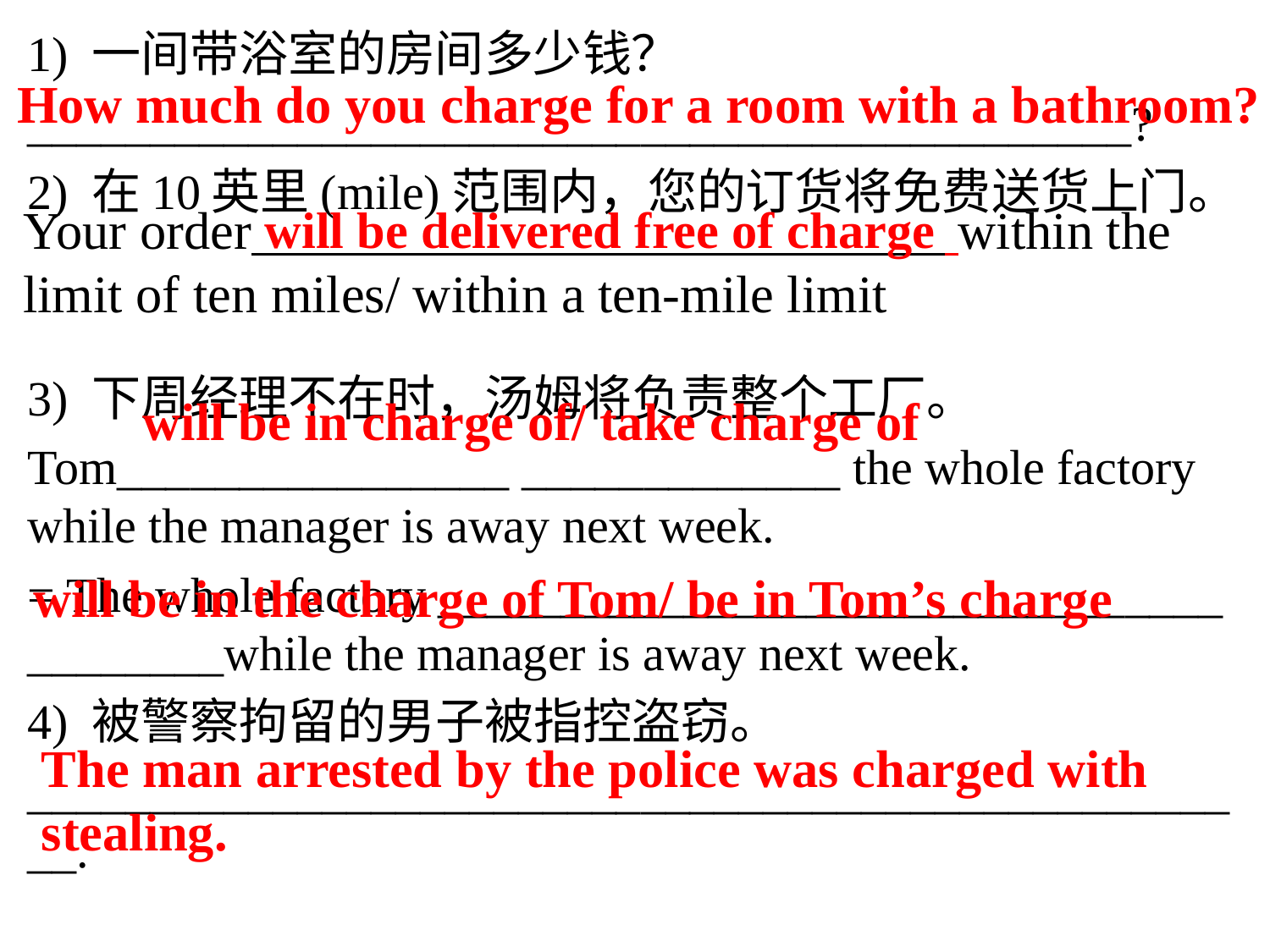

1) 一间带浴室的房间多少钱？
_____________________________________________?
2) 在10英里(mile)范围内，您的订货将免费送货上门。

3) 下周经理不在时，汤姆将负责整个工厂。
Tom________________ _____________ the whole factory while the manager is away next week.
= The whole factory ________________________________ ________while the manager is away next week.
4) 被警察拘留的男子被指控盗窃。
___________________________________________________.
How much do you charge for a room with a bathroom?
Your order                                                     within the  limit of ten miles/ within a ten-mile limit
will be delivered free of charge
will be in charge of/ take charge of
 will be in the charge of Tom/ be in Tom’s charge
The man arrested by the police was charged with stealing.